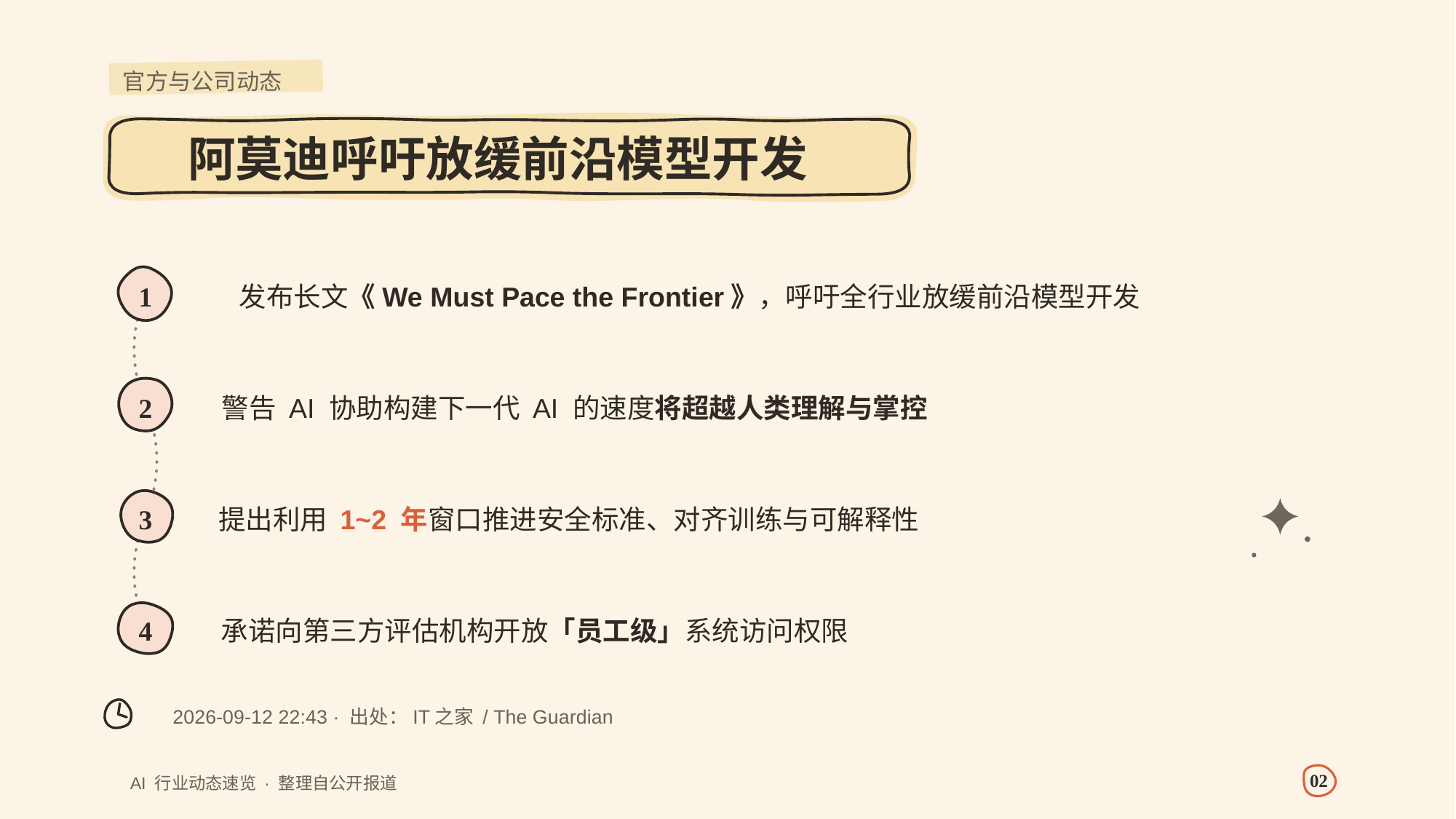

官方与公司动态

阿莫迪呼吁放缓前沿模型开发

1
发布长文《We Must Pace the Frontier》，呼吁全行业放缓前沿模型开发

2
警告 AI 协助构建下一代 AI 的速度将超越人类理解与掌控

3
提出利用 1~2 年窗口推进安全标准、对齐训练与可解释性

4
承诺向第三方评估机构开放「员工级」系统访问权限

2026-09-12 22:43 · 出处：IT之家 / The Guardian

02
AI 行业动态速览 · 整理自公开报道